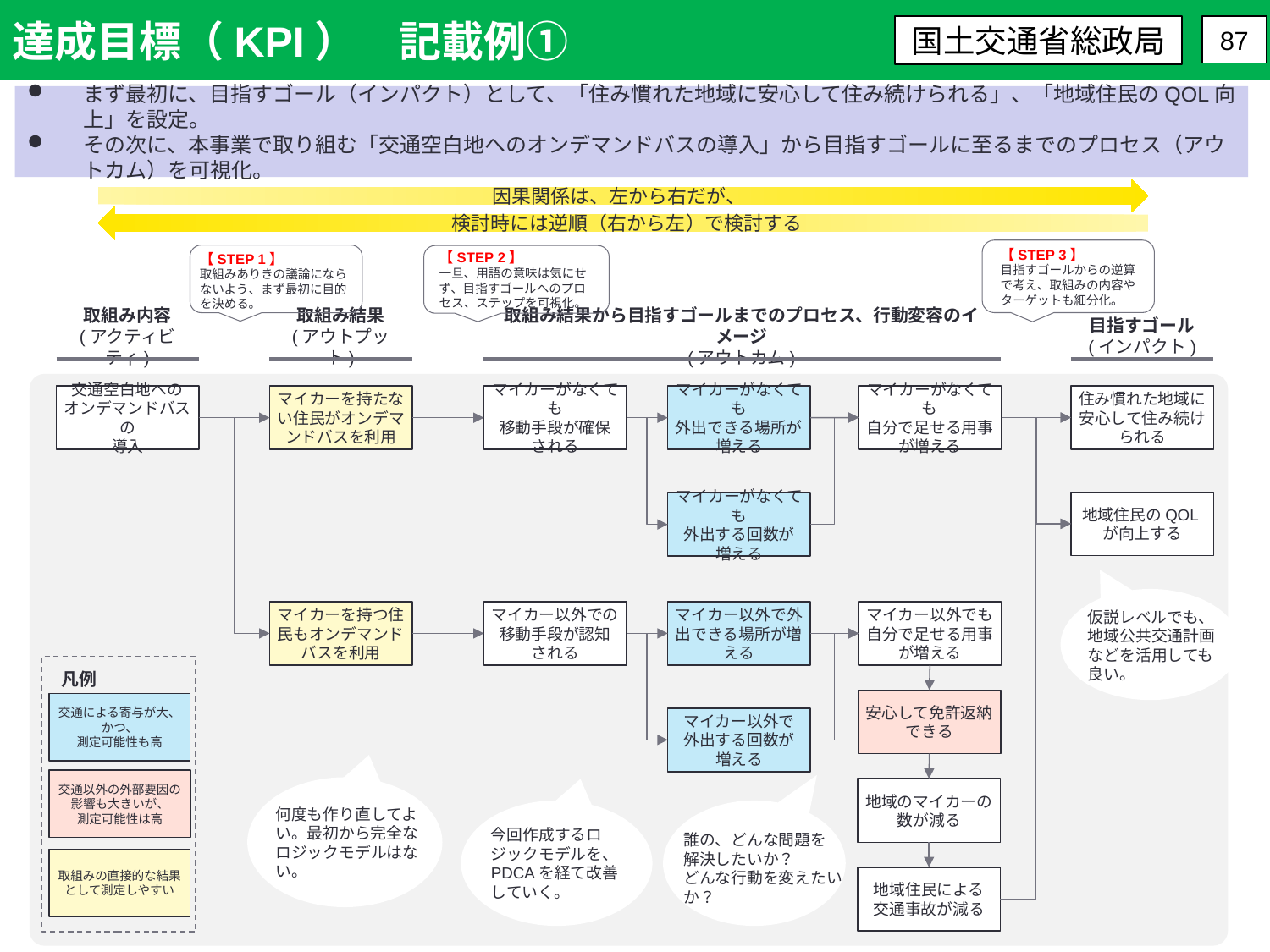

達成目標（KPI）　記載例①
国土交通省総政局
87
まず最初に、目指すゴール（インパクト）として、「住み慣れた地域に安心して住み続けられる」、「地域住民のQOL向上」を設定。
その次に、本事業で取り組む「交通空白地へのオンデマンドバスの導入」から目指すゴールに至るまでのプロセス（アウトカム）を可視化。
因果関係は、左から右だが、
検討時には逆順（右から左）で検討する

【STEP 3】
目指すゴールからの逆算で考え、取組みの内容やターゲットも細分化。

【STEP 1】
取組みありきの議論にならないよう、まず最初に目的を決める。

【STEP 2】
一旦、用語の意味は気にせず、目指すゴールへのプロセス、ステップを可視化。
取組み内容
(アクティビティ)
取組み結果
(アウトプット)
取組み結果から目指すゴールまでのプロセス、行動変容のイメージ
(アウトカム)
目指すゴール
(インパクト)
マイカーがなくても
自分で足せる用事が増える
住み慣れた地域に安心して住み続けられる
交通空白地への
オンデマンドバスの
導入
マイカーを持たない住民がオンデマンドバスを利用
マイカーがなくても
移動手段が確保
される
マイカーがなくても
外出できる場所が増える
地域住民のQOLが向上する
マイカーがなくても
外出する回数が
増える
マイカーを持つ住民もオンデマンドバスを利用
マイカー以外での
移動手段が認知
される
マイカー以外で外出できる場所が増える
マイカー以外でも
自分で足せる用事が増える
安心して免許返納できる
マイカー以外で
外出する回数が
増える
地域のマイカーの数が減る
地域住民による
交通事故が減る

仮説レベルでも、
地域公共交通計画などを活用しても良い。

凡例
交通による寄与が大、
かつ、
測定可能性も高
交通以外の外部要因の影響も大きいが、
測定可能性は高
取組みの直接的な結果として測定しやすい

何度も作り直してよい。最初から完全なロジックモデルはない。

今回作成するロジックモデルを、PDCAを経て改善していく。
誰の、どんな問題を
解決したいか？
どんな行動を変えたいか？